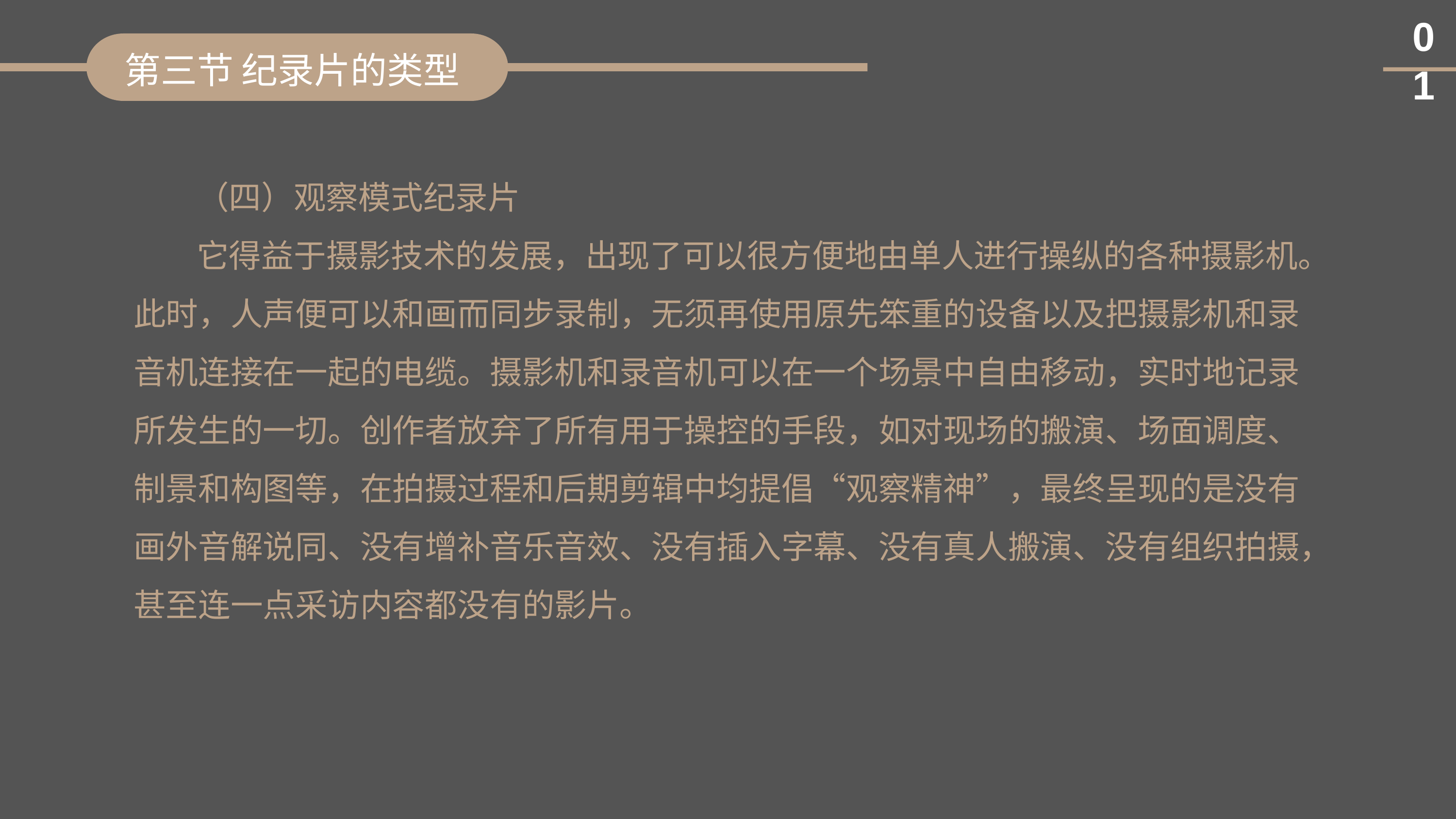

01

第三节 纪录片的类型

（四）观察模式纪录片
它得益于摄影技术的发展，出现了可以很方便地由单人进行操纵的各种摄影机。此时，人声便可以和画而同步录制，无须再使用原先笨重的设备以及把摄影机和录音机连接在一起的电缆。摄影机和录音机可以在一个场景中自由移动，实时地记录所发生的一切。创作者放弃了所有用于操控的手段，如对现场的搬演、场面调度、制景和构图等，在拍摄过程和后期剪辑中均提倡“观察精神”，最终呈现的是没有画外音解说同、没有增补音乐音效、没有插入字幕、没有真人搬演、没有组织拍摄，甚至连一点采访内容都没有的影片。